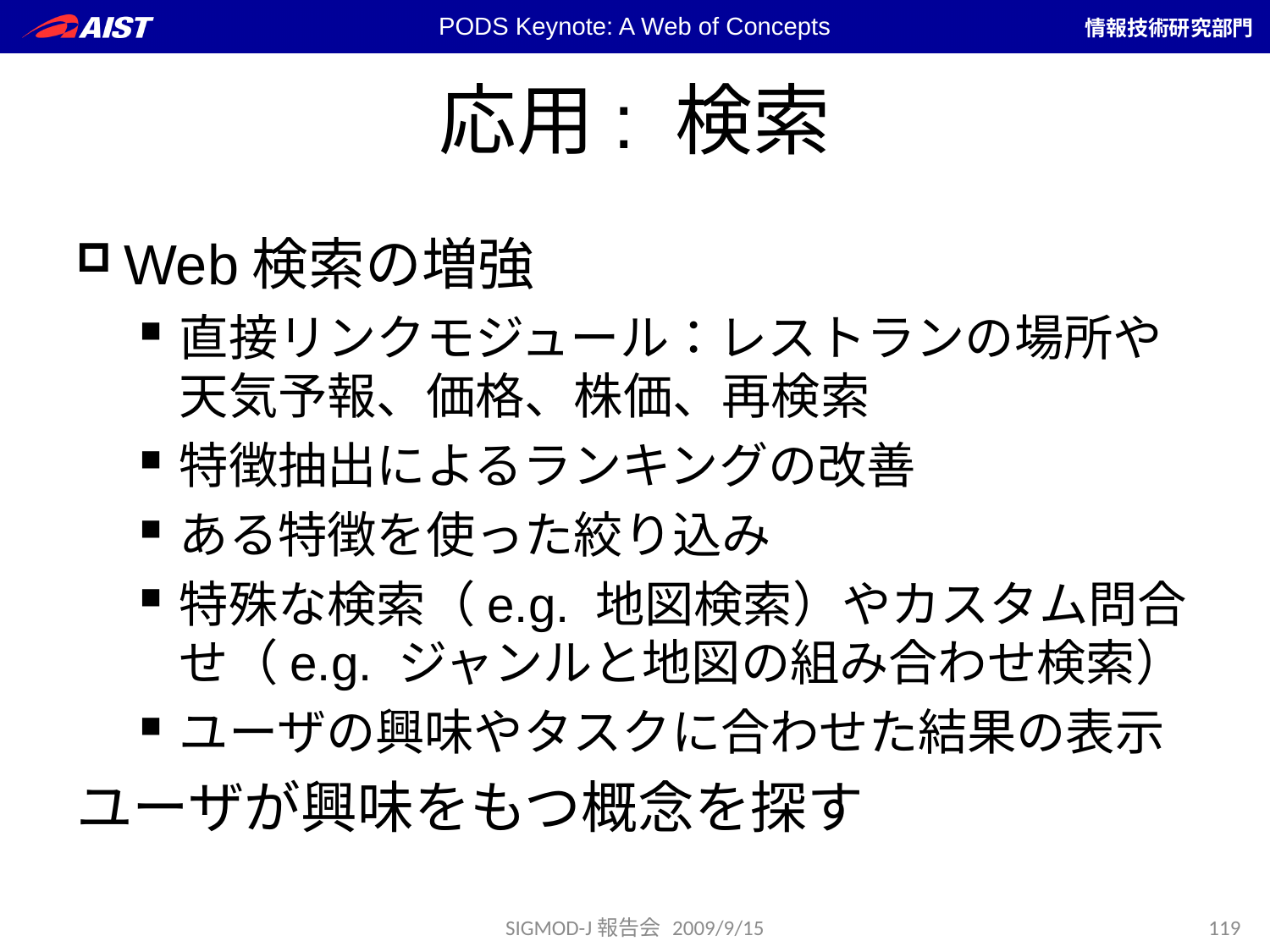

PODS Keynote: A Web of Concepts
# 応用: 検索
Web検索の増強
直接リンクモジュール：レストランの場所や天気予報、価格、株価、再検索
特徴抽出によるランキングの改善
ある特徴を使った絞り込み
特殊な検索（e.g. 地図検索）やカスタム問合せ（e.g. ジャンルと地図の組み合わせ検索）
ユーザの興味やタスクに合わせた結果の表示
ユーザが興味をもつ概念を探す
SIGMOD-J報告会 2009/9/15
119